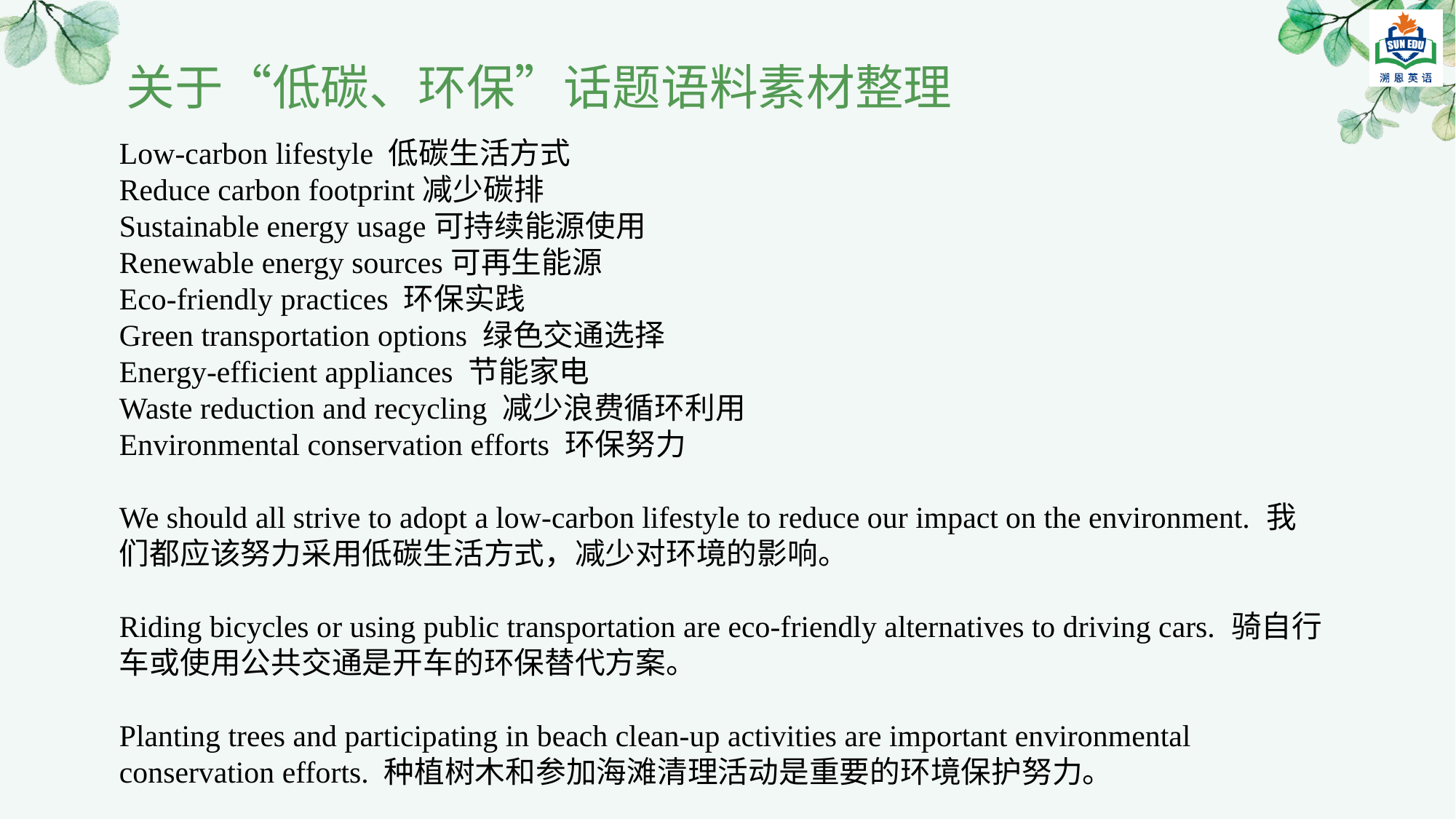

关于“低碳、环保”话题语料素材整理
Low-carbon lifestyle 低碳生活方式
Reduce carbon footprint减少碳排
Sustainable energy usage可持续能源使用
Renewable energy sources可再生能源
Eco-friendly practices 环保实践
Green transportation options 绿色交通选择
Energy-efficient appliances 节能家电
Waste reduction and recycling 减少浪费循环利用
Environmental conservation efforts 环保努力

We should all strive to adopt a low-carbon lifestyle to reduce our impact on the environment. 我们都应该努力采用低碳生活方式，减少对环境的影响。

Riding bicycles or using public transportation are eco-friendly alternatives to driving cars. 骑自行车或使用公共交通是开车的环保替代方案。

Planting trees and participating in beach clean-up activities are important environmental conservation efforts. 种植树木和参加海滩清理活动是重要的环境保护努力。